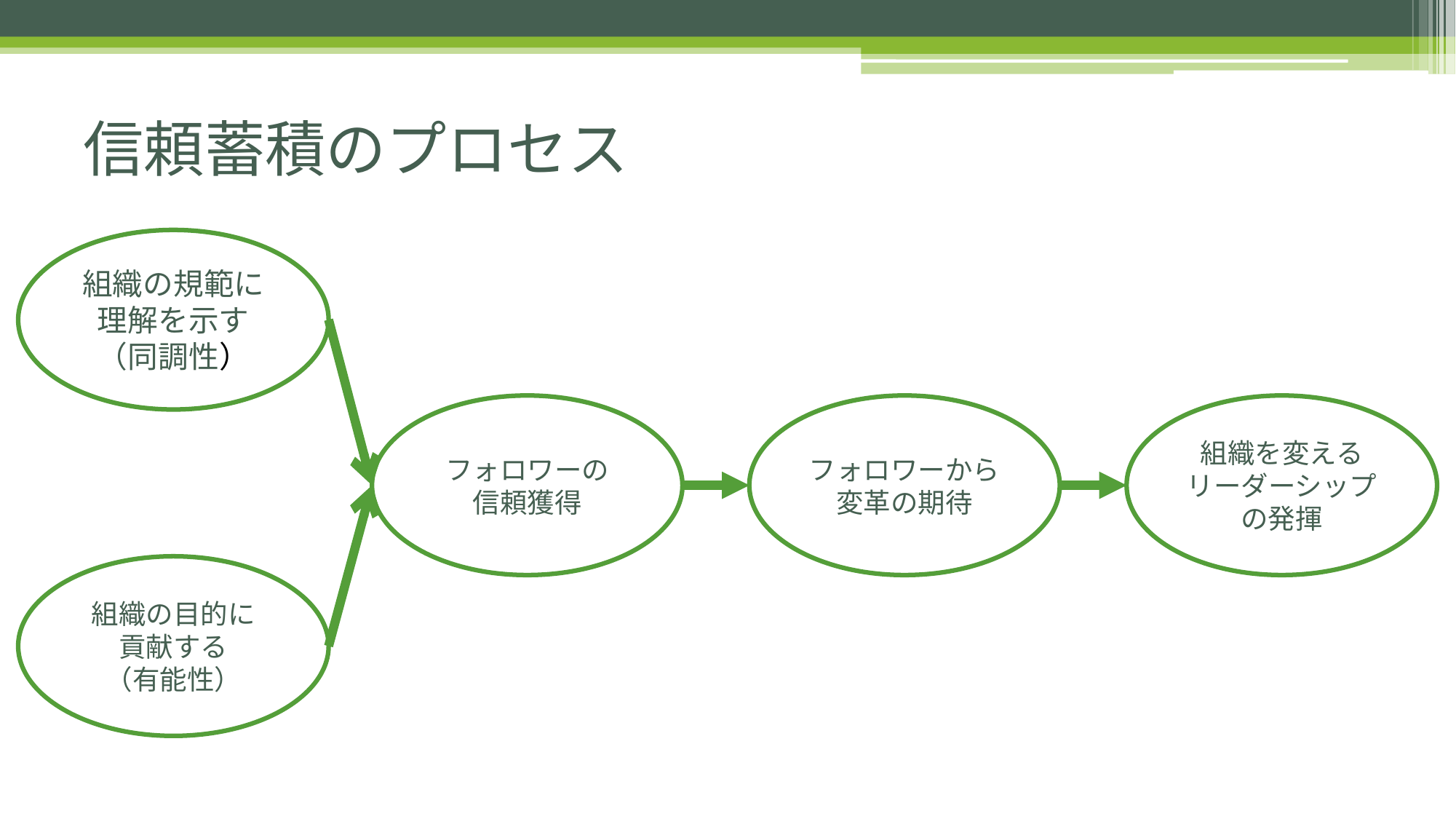

# 信頼蓄積のプロセス
組織の規範に
理解を示す
（同調性）
フォロワーの
信頼獲得
フォロワーから
変革の期待
組織を変えるリーダーシップの発揮
組織の目的に
貢献する
（有能性）